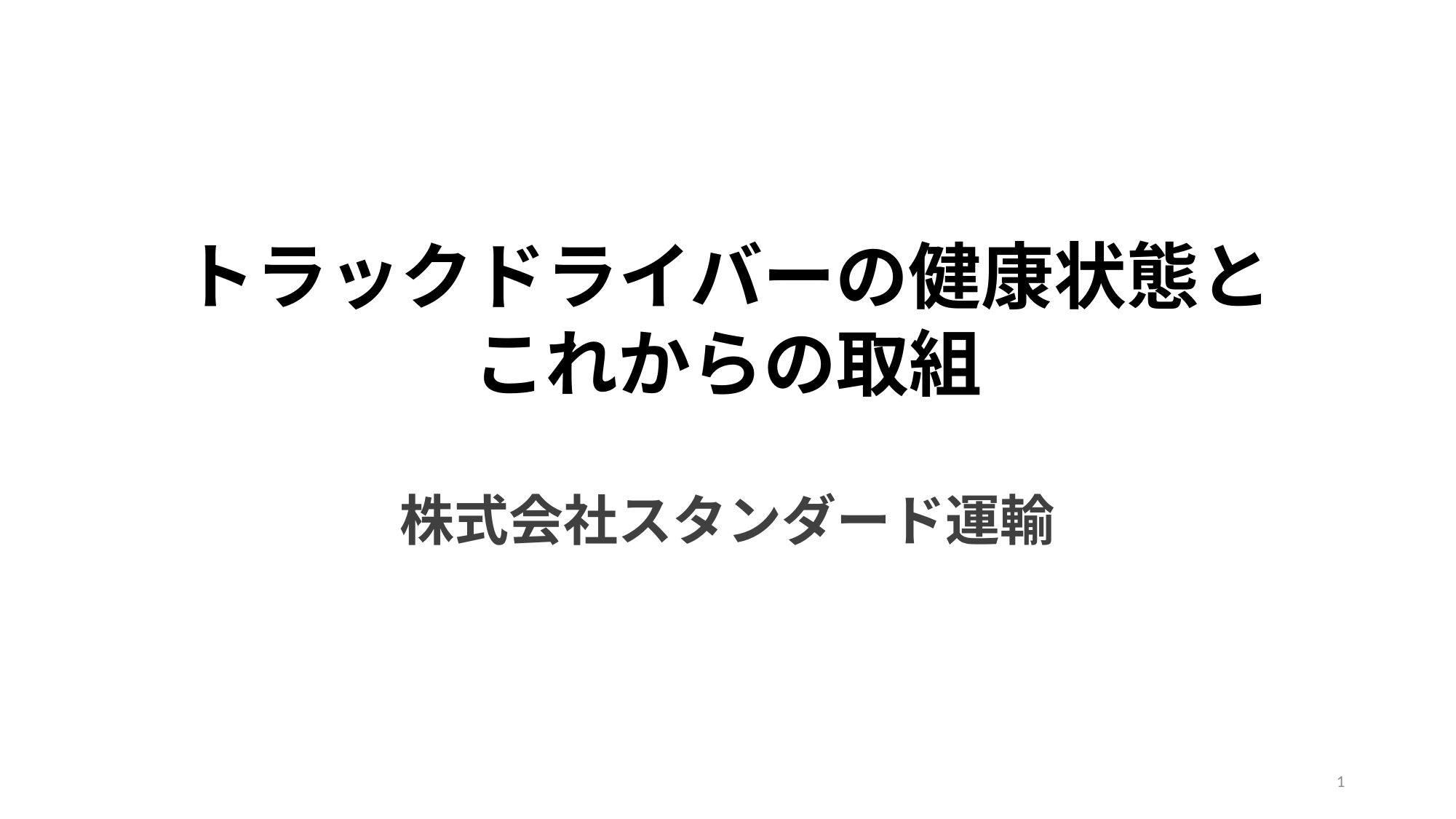

# トラックドライバーの健康状態と これからの取組
株式会社スタンダード運輸
1